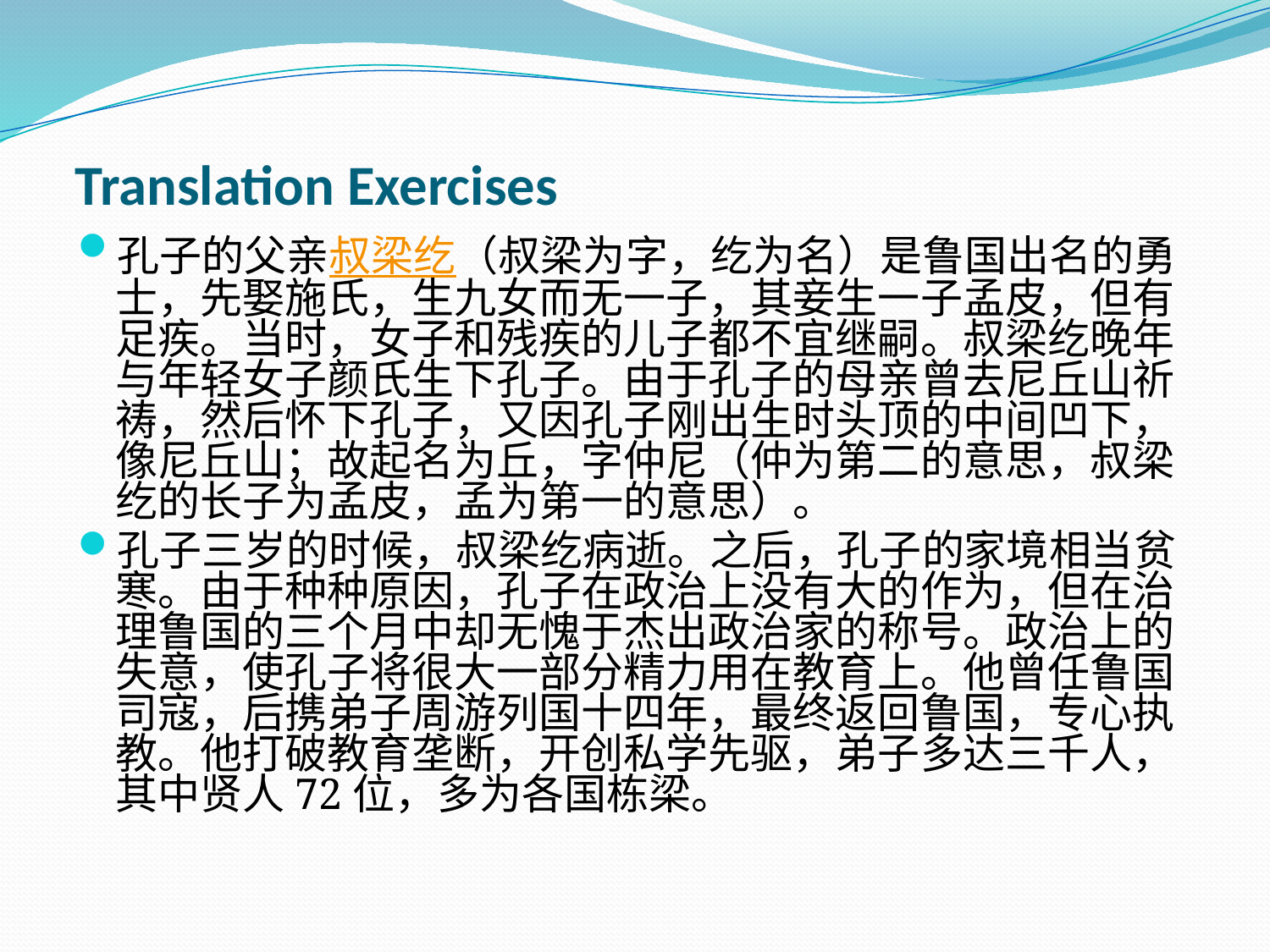

# Translation Exercises
孔子的父亲叔梁纥（叔梁为字，纥为名）是鲁国出名的勇士，先娶施氏，生九女而无一子，其妾生一子孟皮，但有足疾。当时，女子和残疾的儿子都不宜继嗣。叔梁纥晚年与年轻女子颜氏生下孔子。由于孔子的母亲曾去尼丘山祈祷，然后怀下孔子，又因孔子刚出生时头顶的中间凹下，像尼丘山；故起名为丘，字仲尼（仲为第二的意思，叔梁纥的长子为孟皮，孟为第一的意思）。
孔子三岁的时候，叔梁纥病逝。之后，孔子的家境相当贫寒。由于种种原因，孔子在政治上没有大的作为，但在治理鲁国的三个月中却无愧于杰出政治家的称号。政治上的失意，使孔子将很大一部分精力用在教育上。他曾任鲁国司寇，后携弟子周游列国十四年，最终返回鲁国，专心执教。他打破教育垄断，开创私学先驱，弟子多达三千人，其中贤人72位，多为各国栋梁。